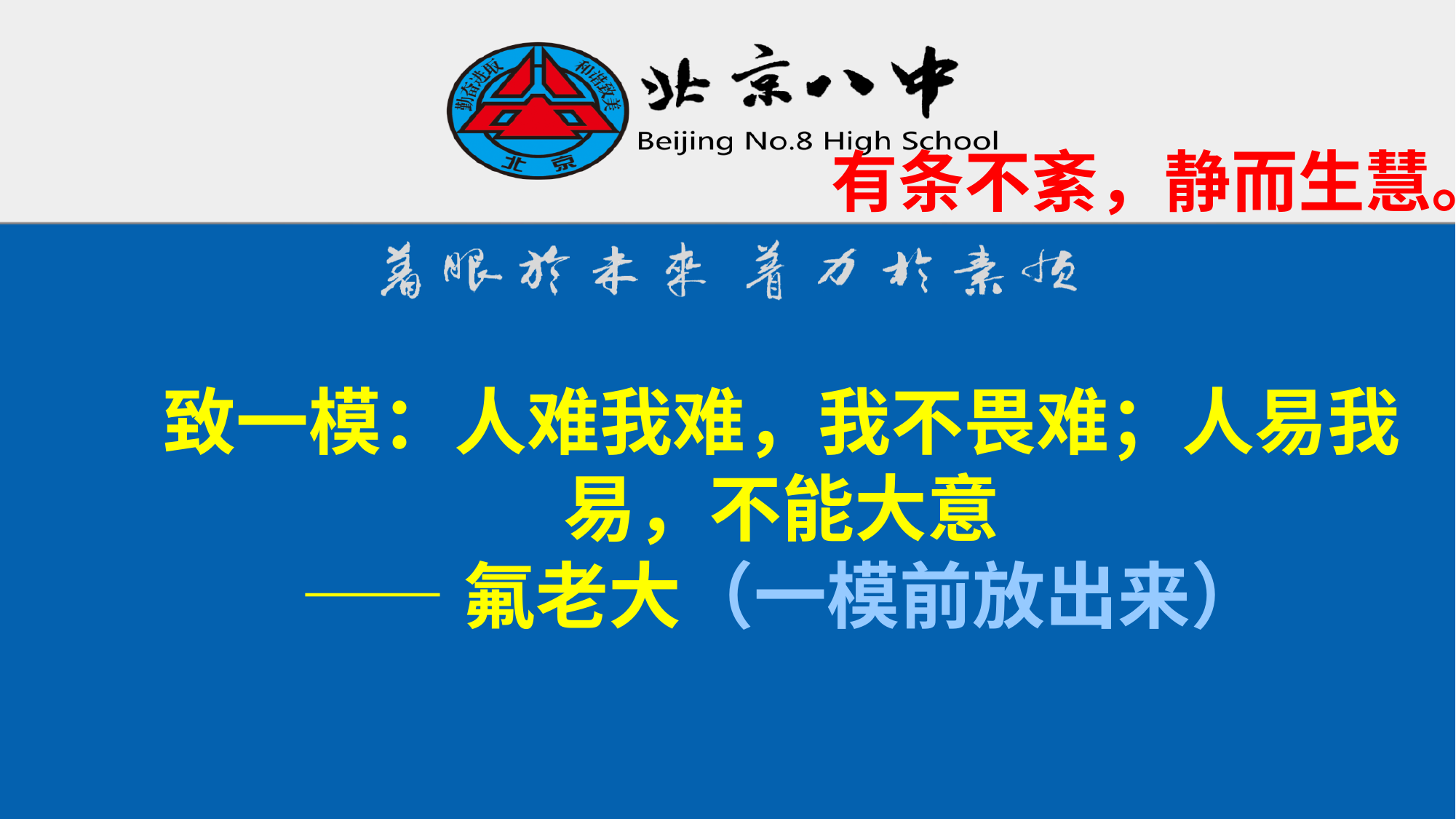

有条不紊，静而生慧。
致一模：人难我难，我不畏难；人易我易，不能大意
——氟老大（一模前放出来）